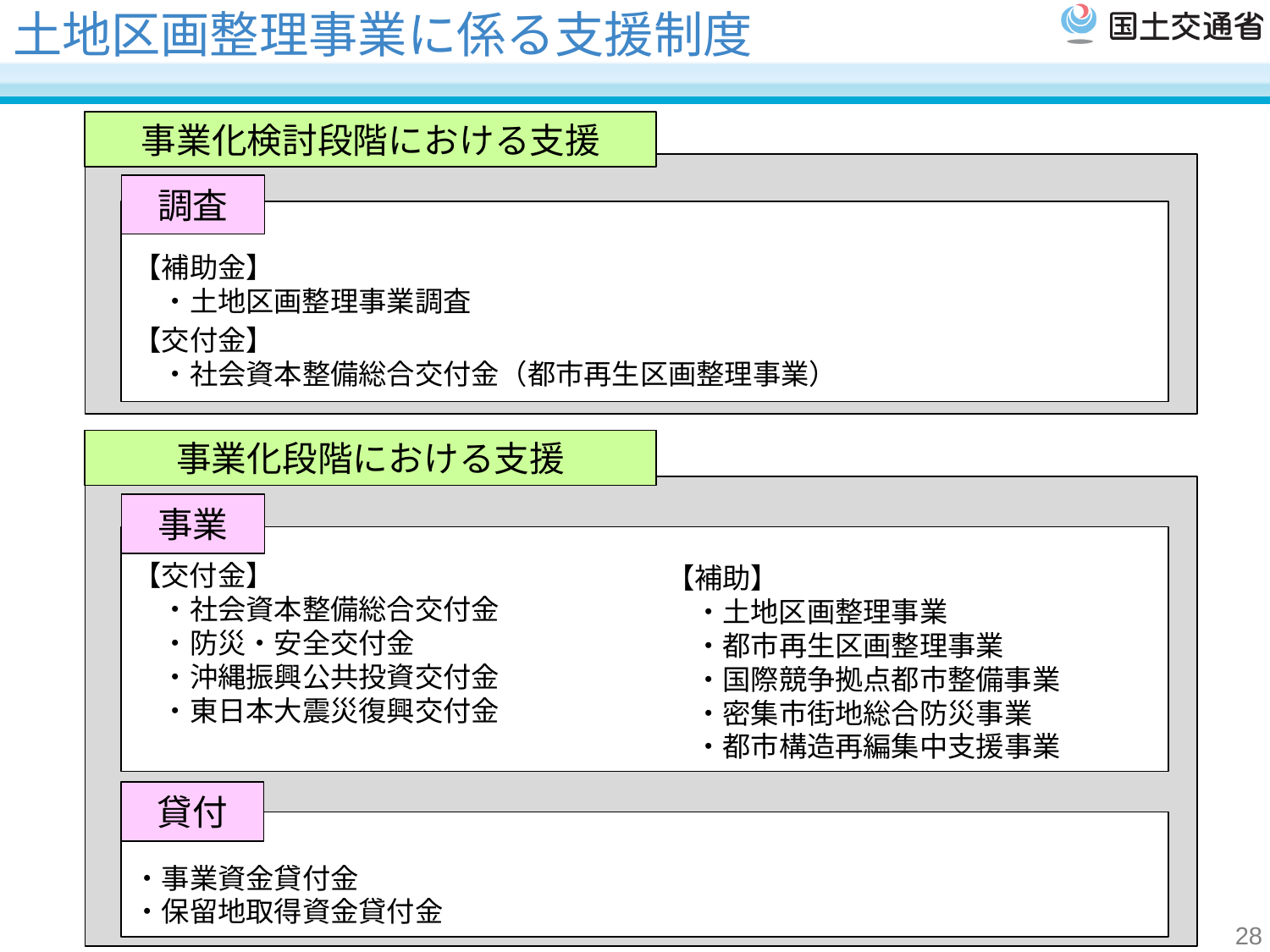

# 土地区画整理事業に係る支援制度

事業化検討段階における支援

調査

【補助金】
　・土地区画整理事業調査
【交付金】
　・社会資本整備総合交付金（都市再生区画整理事業）

事業化段階における支援

事業

【交付金】
　・社会資本整備総合交付金
　・防災・安全交付金
　・沖縄振興公共投資交付金
　・東日本大震災復興交付金

【補助】
　・土地区画整理事業
　・都市再生区画整理事業
　・国際競争拠点都市整備事業
　・密集市街地総合防災事業
　・都市構造再編集中支援事業
貸付

・事業資金貸付金
・保留地取得資金貸付金

28